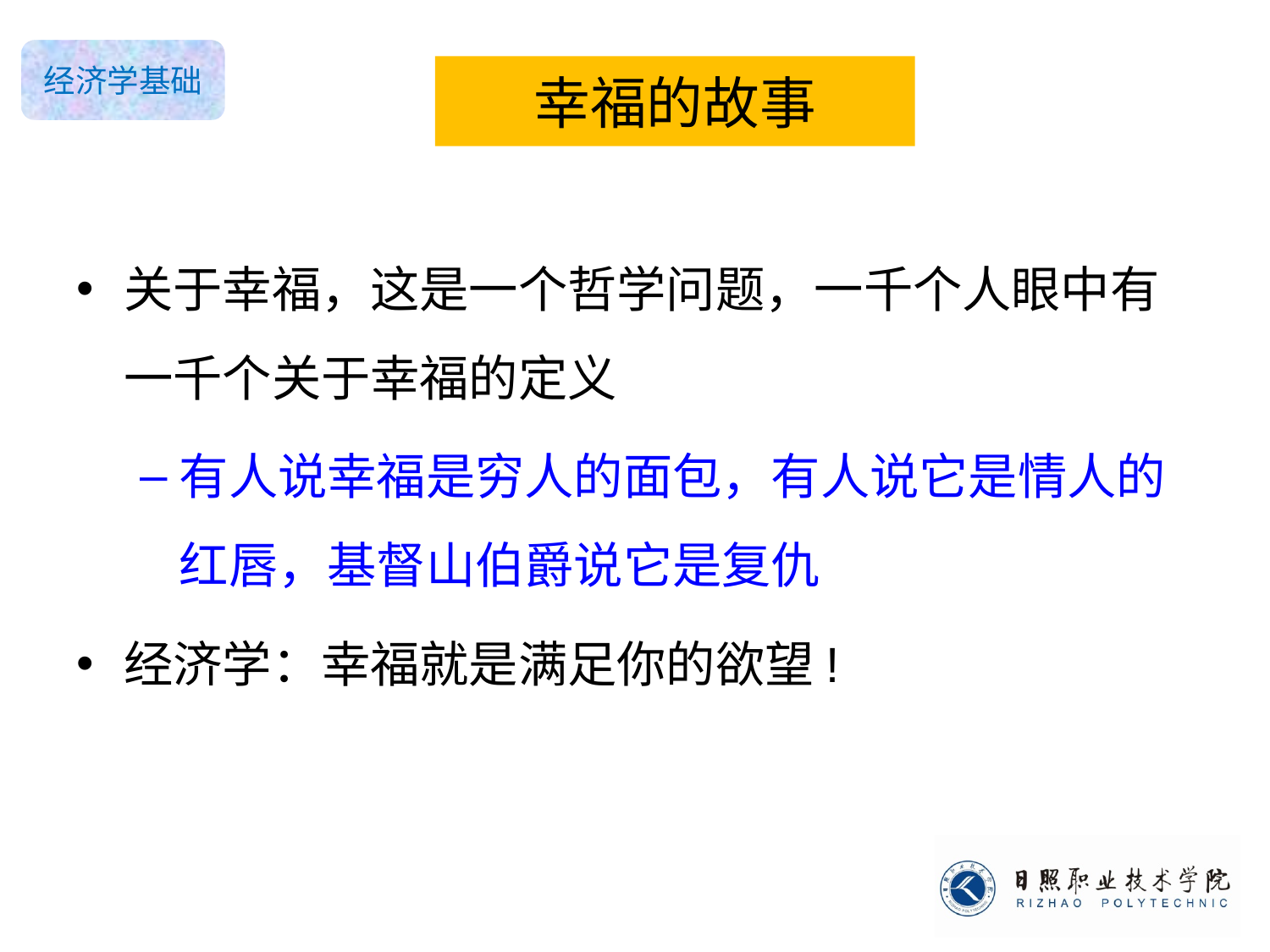

# 幸福的故事
关于幸福，这是一个哲学问题，一千个人眼中有一千个关于幸福的定义
有人说幸福是穷人的面包，有人说它是情人的红唇，基督山伯爵说它是复仇
经济学：幸福就是满足你的欲望!